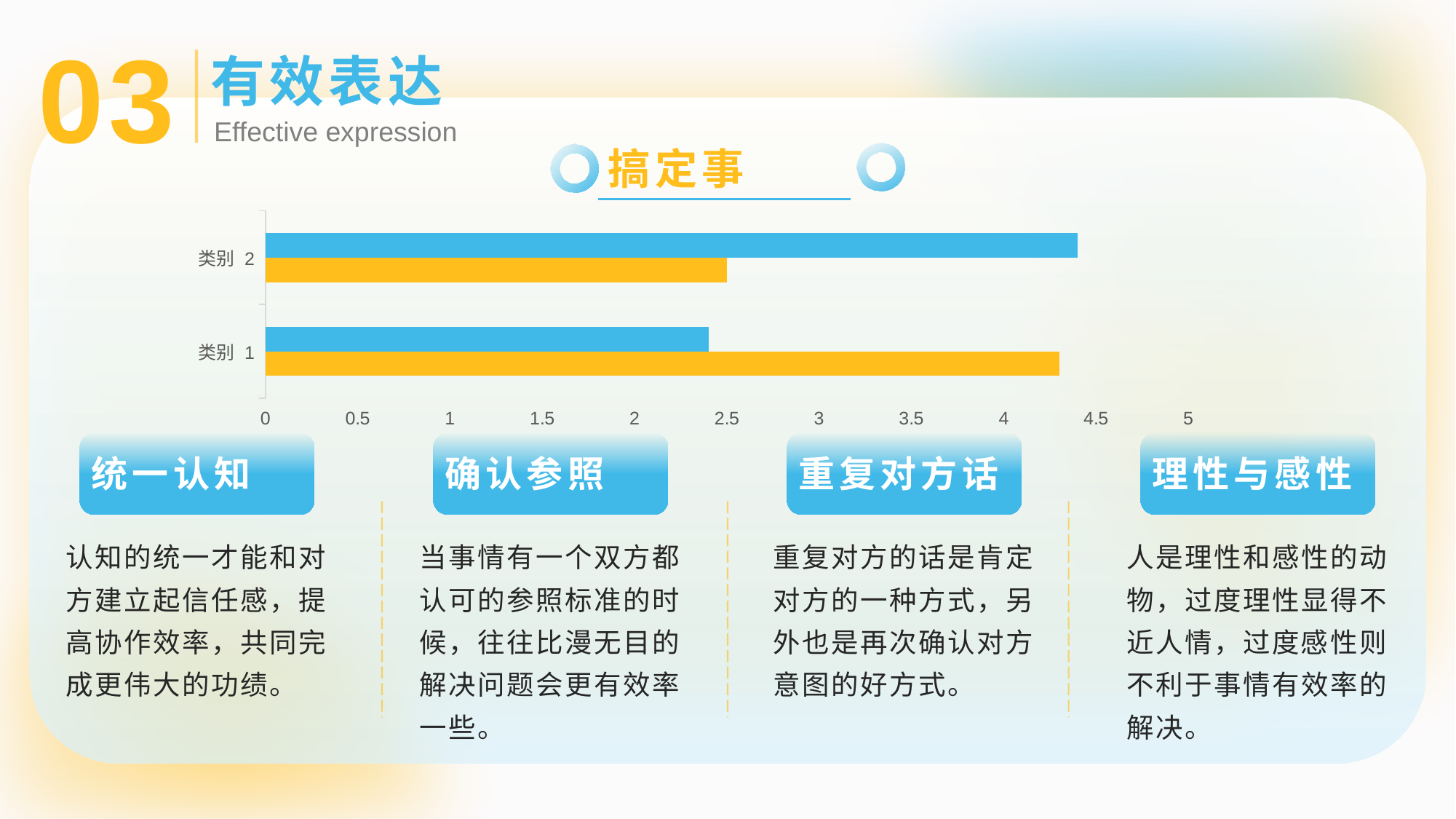

03
有效表达
Effective expression
搞定事

### Chart

| Category | 系列 1 | 系列 2 |
|---|---|---|
| 类别 1 | 4.3 | 2.4 |
| 类别 2 | 2.5 | 4.4 |

统一认知
确认参照
重复对方话
理性与感性
认知的统一才能和对方建立起信任感，提高协作效率，共同完成更伟大的功绩。
当事情有一个双方都认可的参照标准的时候，往往比漫无目的解决问题会更有效率一些。
重复对方的话是肯定对方的一种方式，另外也是再次确认对方意图的好方式。
人是理性和感性的动物，过度理性显得不近人情，过度感性则不利于事情有效率的解决。